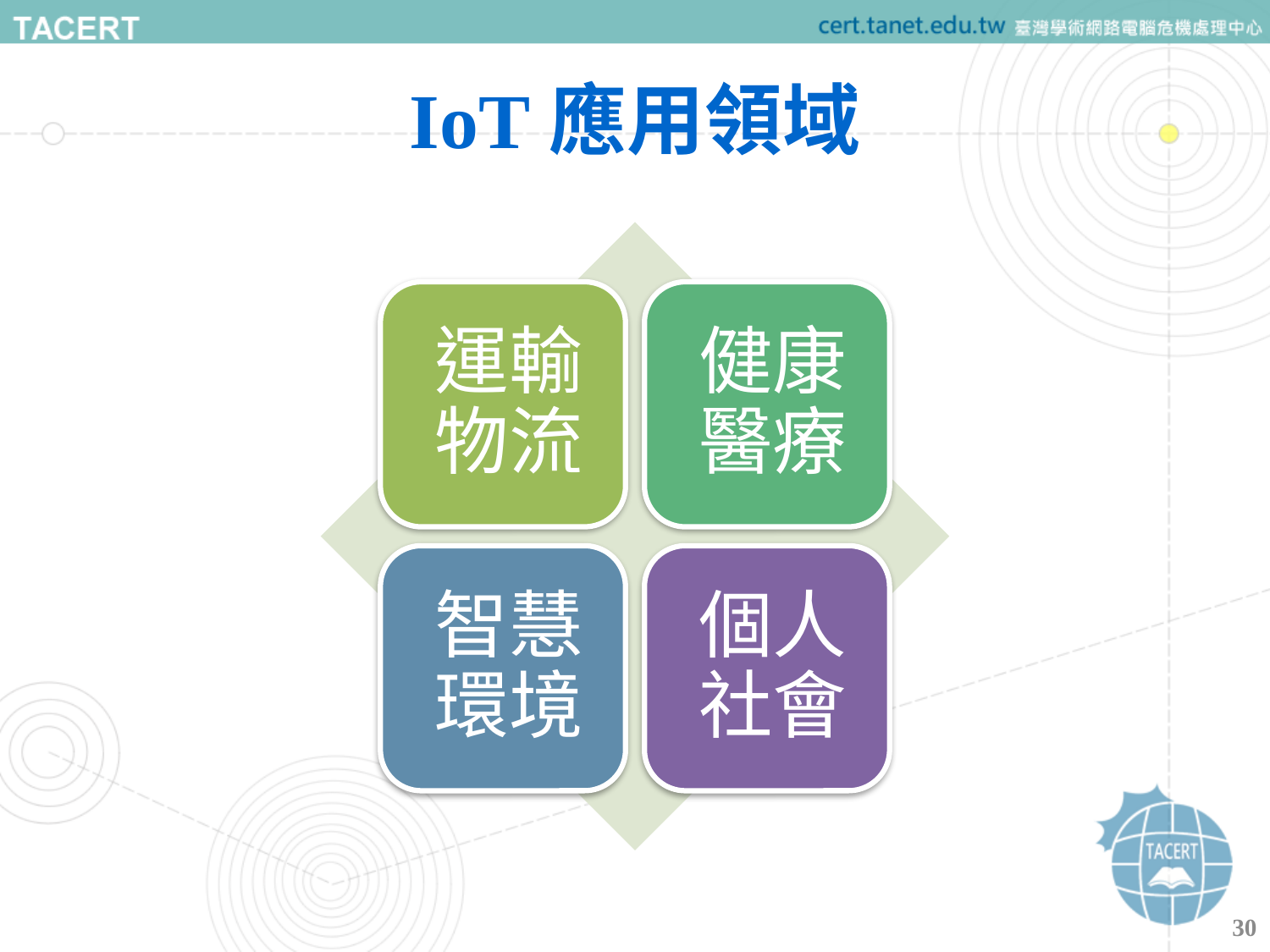

# IoT應用領域
運輸物流
健康醫療
智慧環境
個人社會
30